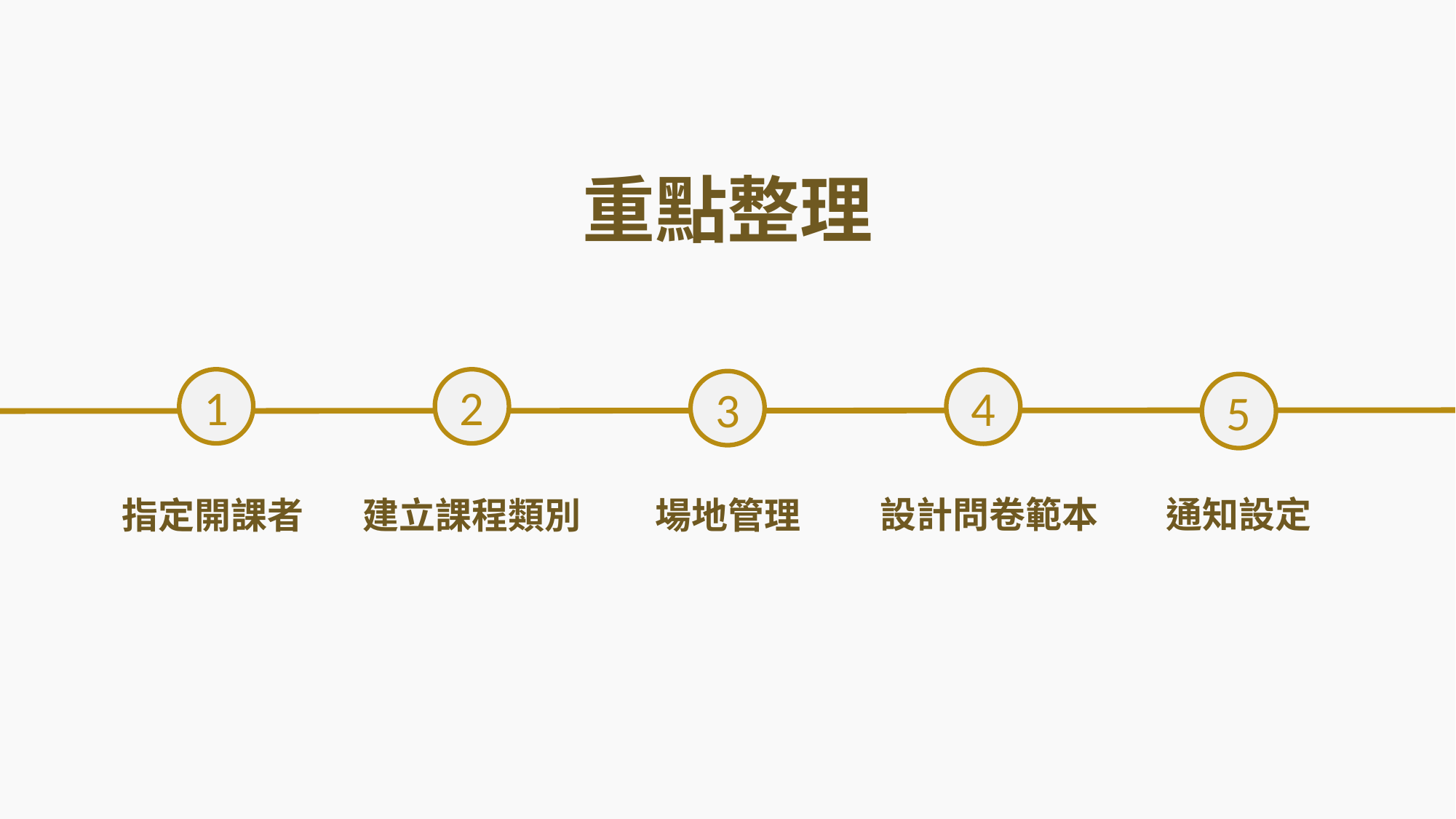

# 重點整理
重點整理
1
2
4
3
5
通知設定
設計問卷範本
指定開課者
建立課程類別
場地管理